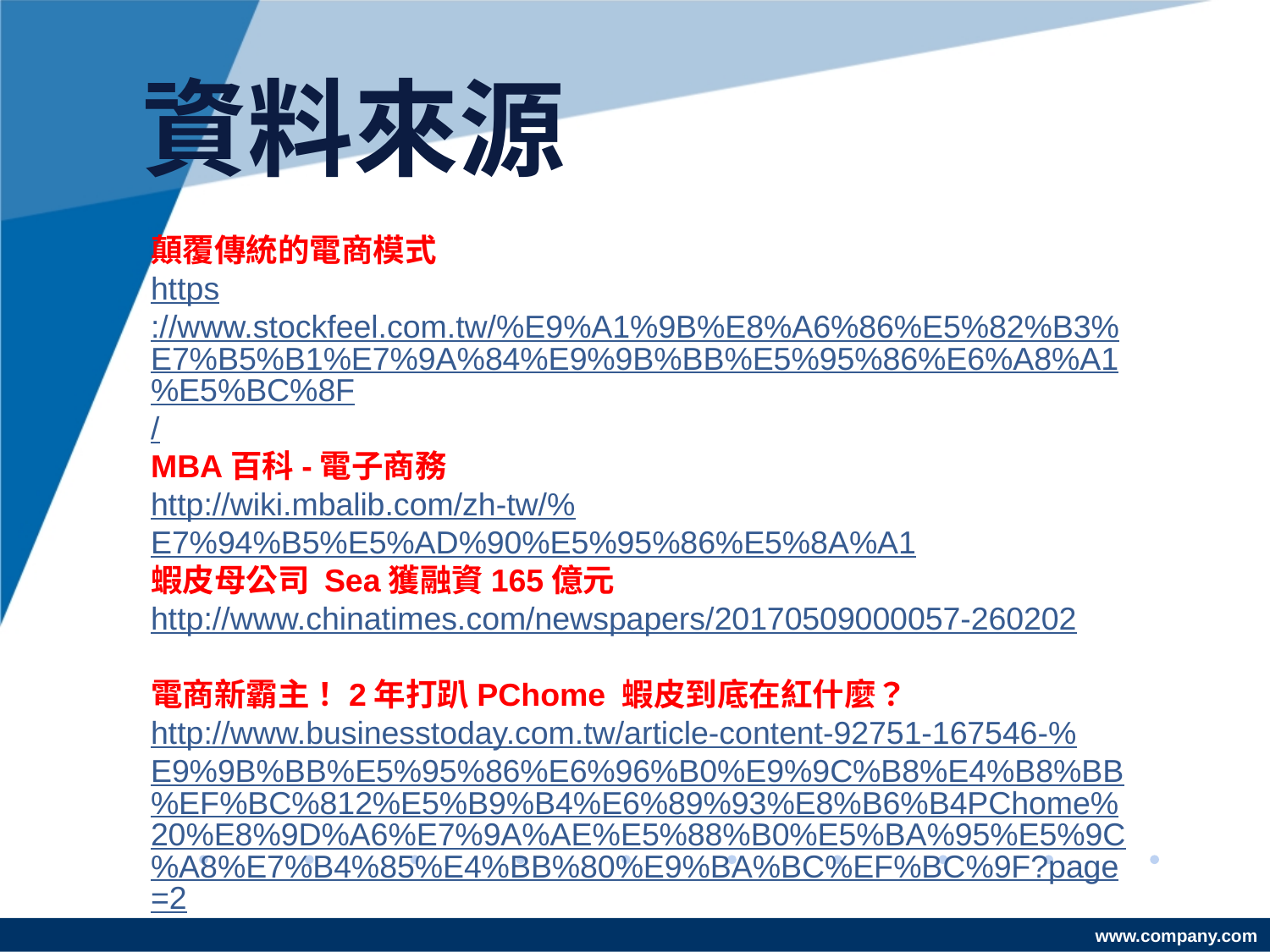

# 資料來源
顛覆傳統的電商模式
https://www.stockfeel.com.tw/%E9%A1%9B%E8%A6%86%E5%82%B3%E7%B5%B1%E7%9A%84%E9%9B%BB%E5%95%86%E6%A8%A1%E5%BC%8F/
MBA百科-電子商務
http://wiki.mbalib.com/zh-tw/%E7%94%B5%E5%AD%90%E5%95%86%E5%8A%A1
蝦皮母公司 Sea獲融資165億元
http://www.chinatimes.com/newspapers/20170509000057-260202

電商新霸主！2年打趴PChome 蝦皮到底在紅什麼？
http://www.businesstoday.com.tw/article-content-92751-167546-%E9%9B%BB%E5%95%86%E6%96%B0%E9%9C%B8%E4%B8%BB%EF%BC%812%E5%B9%B4%E6%89%93%E8%B6%B4PChome%20%E8%9D%A6%E7%9A%AE%E5%88%B0%E5%BA%95%E5%9C%A8%E7%B4%85%E4%BB%80%E9%BA%BC%EF%BC%9F?page=2